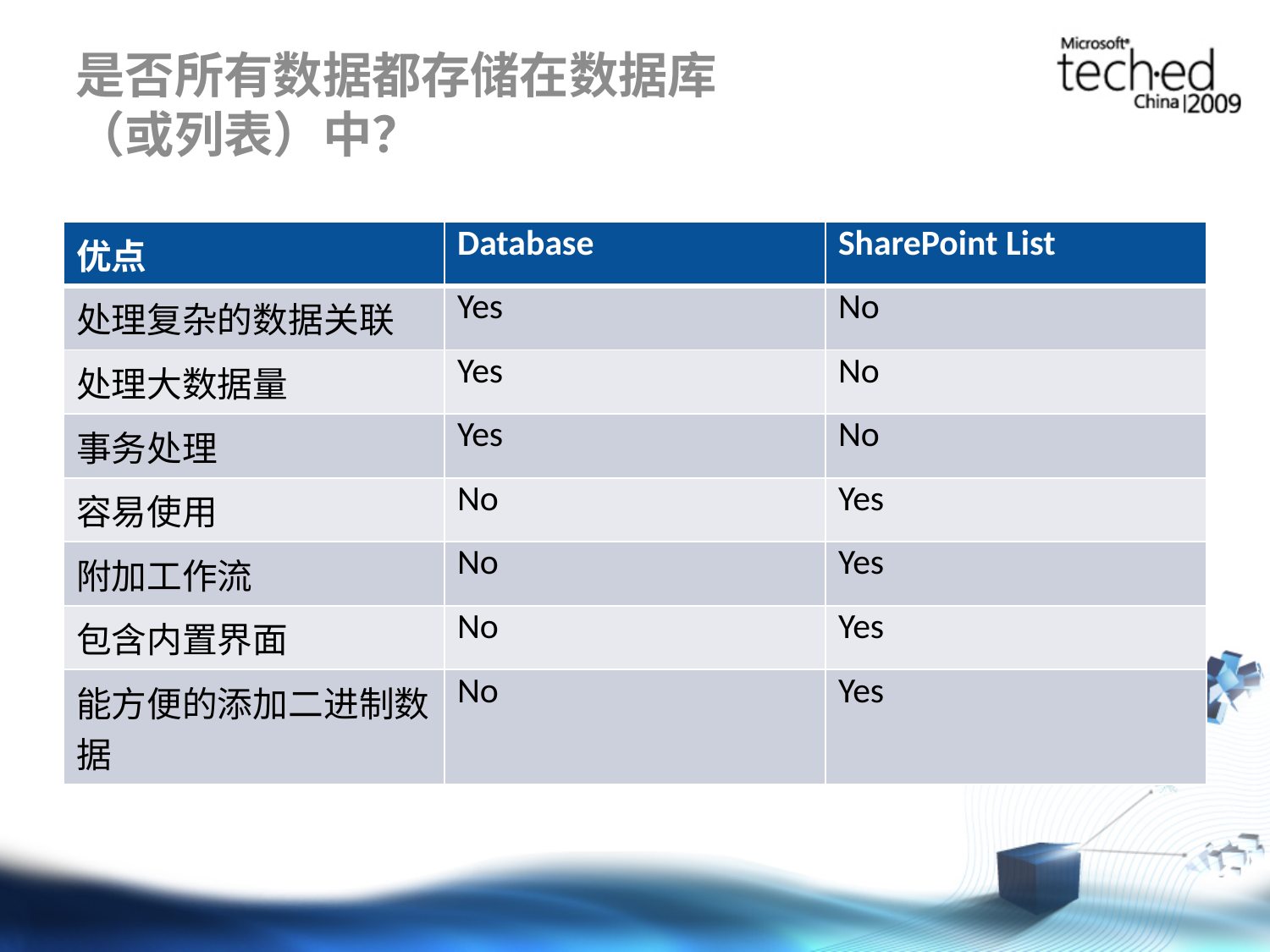

# 是否所有数据都存储在数据库（或列表）中？
| 优点 | Database | SharePoint List |
| --- | --- | --- |
| 处理复杂的数据关联 | Yes | No |
| 处理大数据量 | Yes | No |
| 事务处理 | Yes | No |
| 容易使用 | No | Yes |
| 附加工作流 | No | Yes |
| 包含内置界面 | No | Yes |
| 能方便的添加二进制数据 | No | Yes |